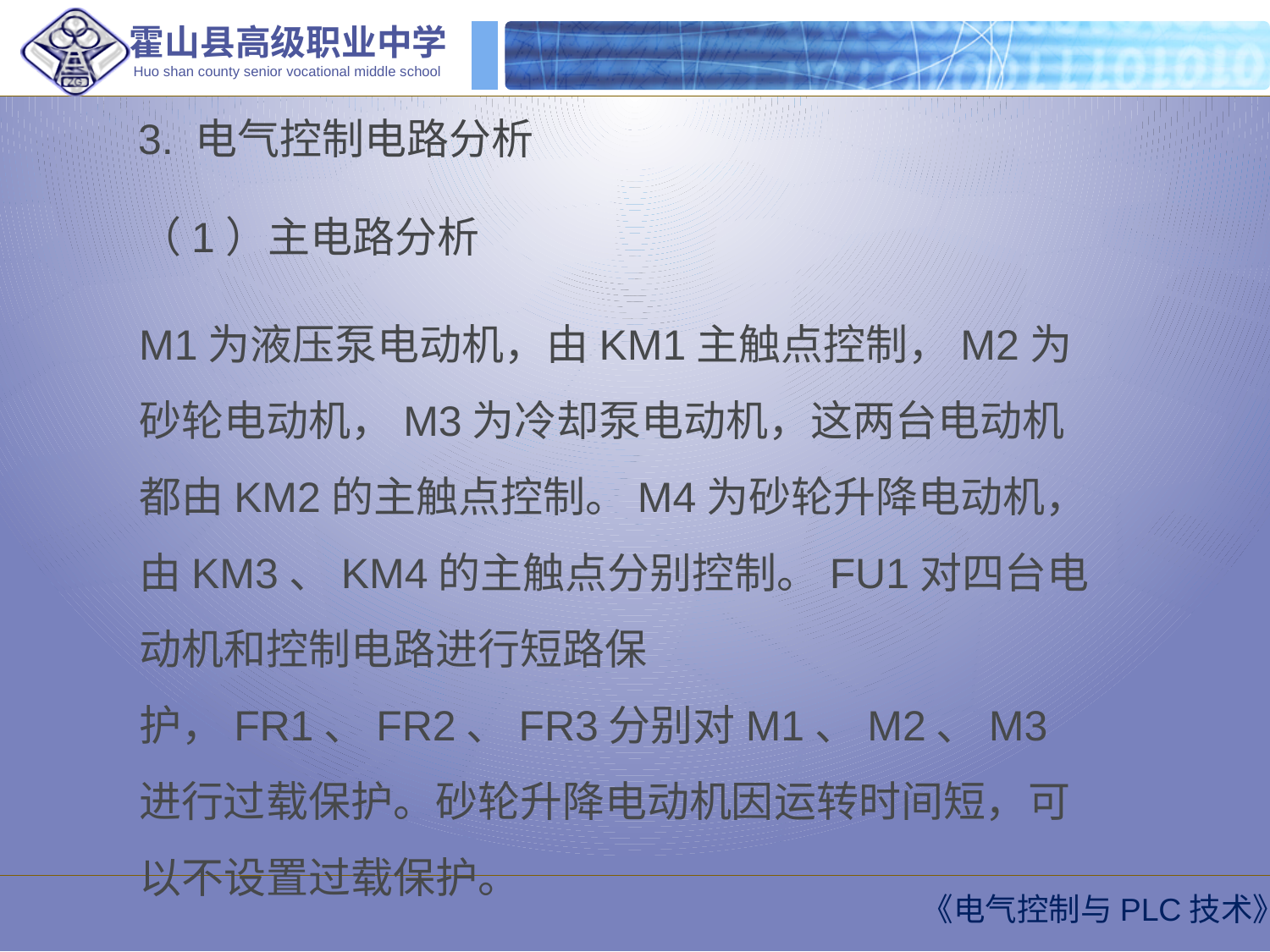

3. 电气控制电路分析
（1）主电路分析
M1为液压泵电动机，由KM1主触点控制，M2为砂轮电动机，M3为冷却泵电动机，这两台电动机都由KM2的主触点控制。M4为砂轮升降电动机，由KM3、KM4的主触点分别控制。FU1对四台电动机和控制电路进行短路保护，FR1、FR2、FR3分别对M1、M2、M3进行过载保护。砂轮升降电动机因运转时间短，可以不设置过载保护。